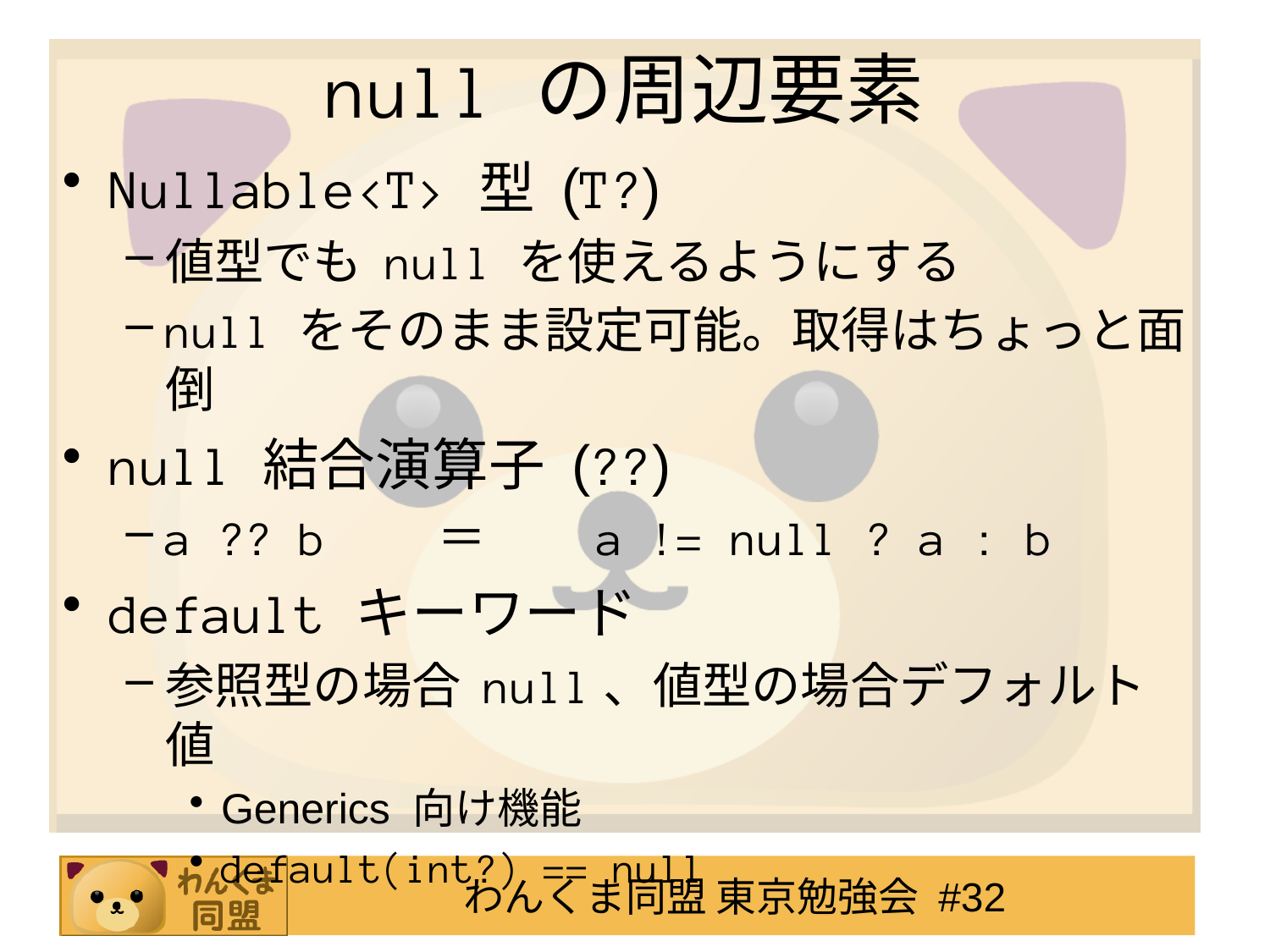

null の周辺要素
Nullable<T> 型 (T?)
値型でも null を使えるようにする
null をそのまま設定可能。取得はちょっと面倒
null 結合演算子 (??)
a ?? b　　＝　　a != null ? a : b
default キーワード
参照型の場合 null、値型の場合デフォルト値
Generics 向け機能
default(int?) == null